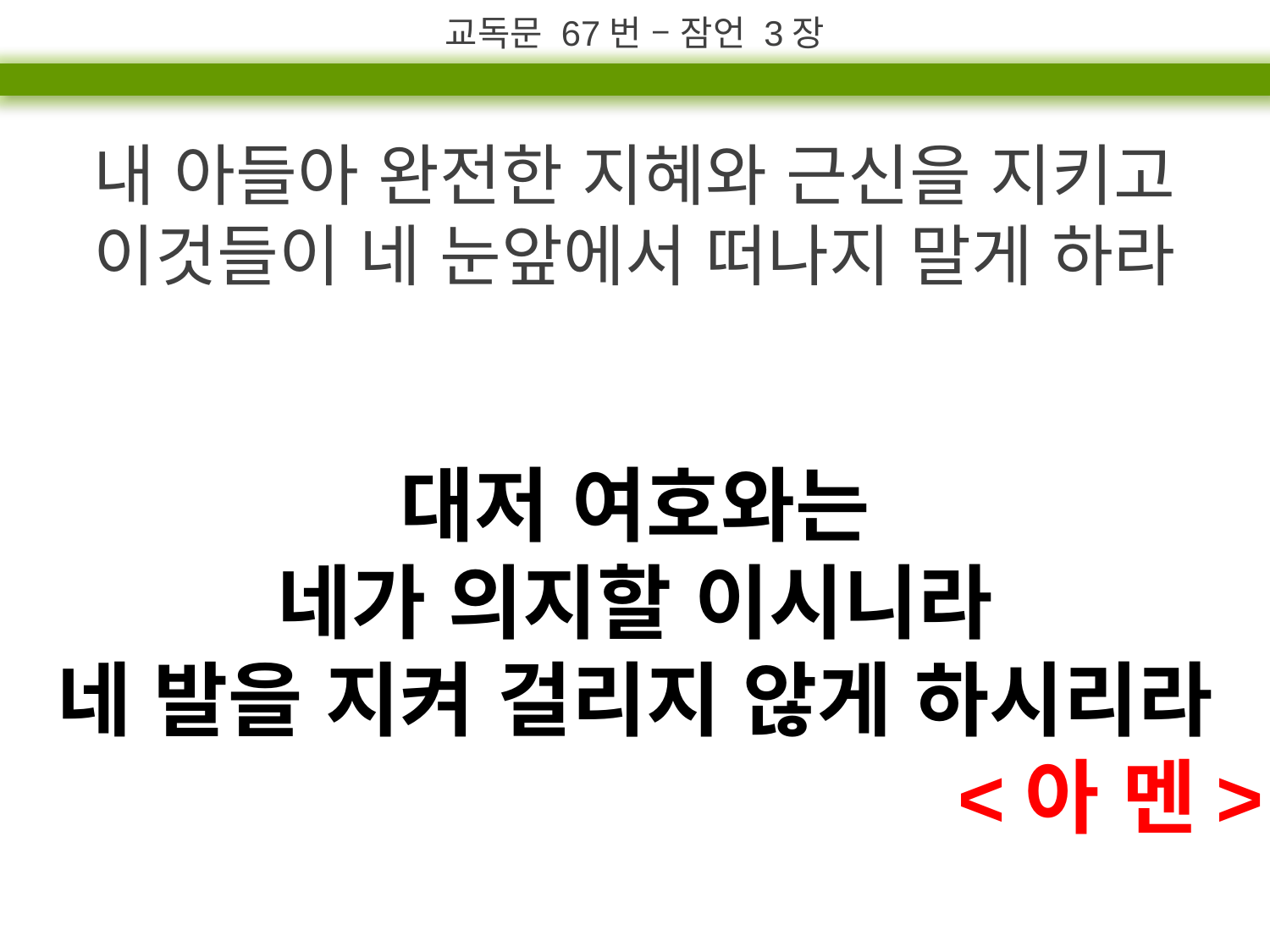

교독문 67번 – 잠언 3장

내 아들아 완전한 지혜와 근신을 지키고
이것들이 네 눈앞에서 떠나지 말게 하라
대저 여호와는
네가 의지할 이시니라
네 발을 지켜 걸리지 않게 하시리라
<아 멘>